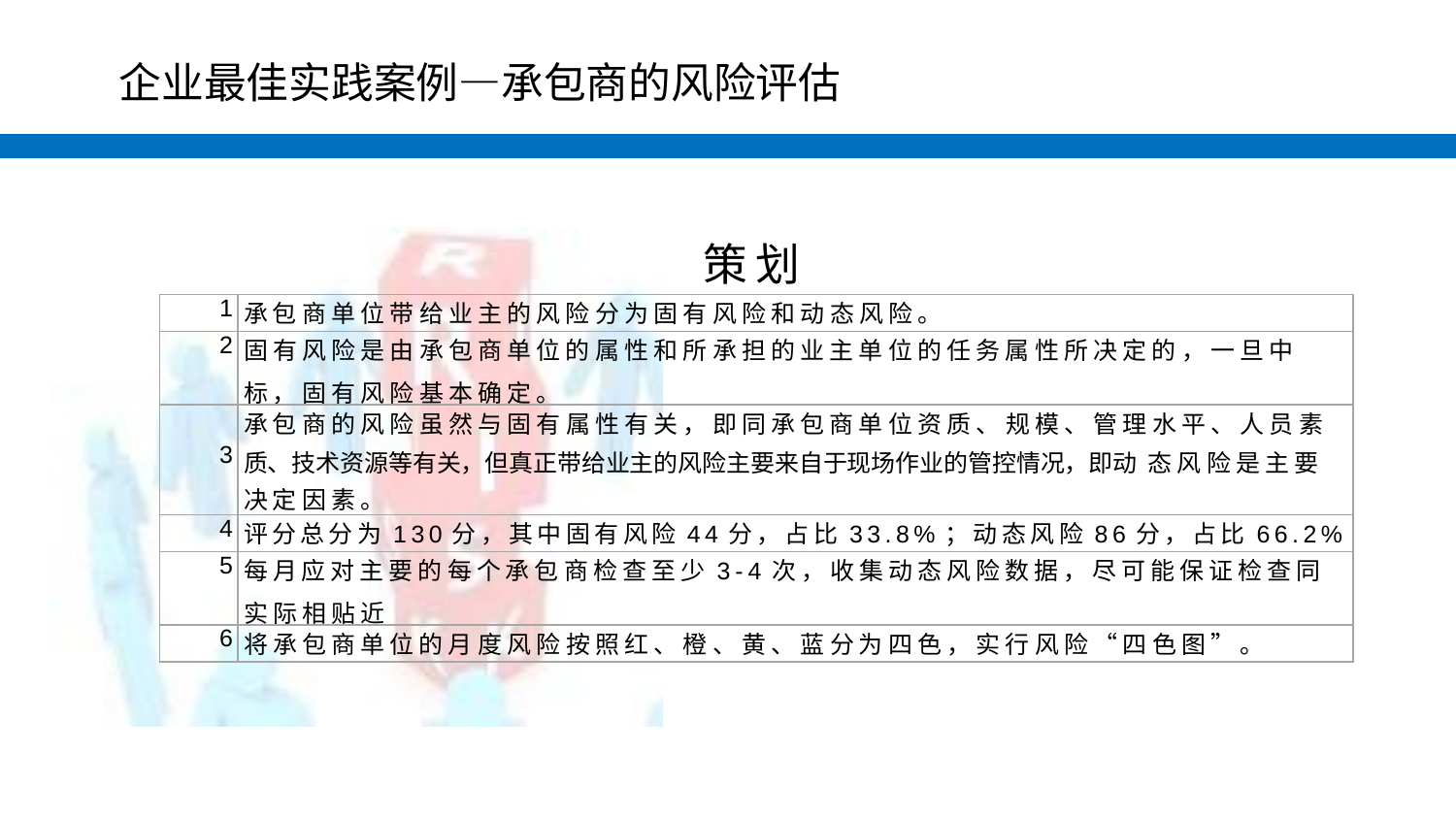

# 企业最佳实践案例—承包商的风险评估

策划
| 1 | 承包商单位带给业主的风险分为固有风险和动态风险。 |
| --- | --- |
| 2 | 固有风险是由承包商单位的属性和所承担的业主单位的任务属性所决定的，一旦中 标，固有风险基本确定。 |
| 3 | 承包商的风险虽然与固有属性有关，即同承包商单位资质、规模、管理水平、人员素 质、技术资源等有关，但真正带给业主的风险主要来自于现场作业的管控情况，即动 态风险是主要决定因素。 |
| 4 | 评分总分为130分，其中固有风险44分，占比33.8%；动态风险86分，占比66.2% |
| 5 | 每月应对主要的每个承包商检查至少3-4次，收集动态风险数据，尽可能保证检查同 实际相贴近 |
| 6 | 将承包商单位的月度风险按照红、橙、黄、蓝分为四色，实行风险“四色图”。 |